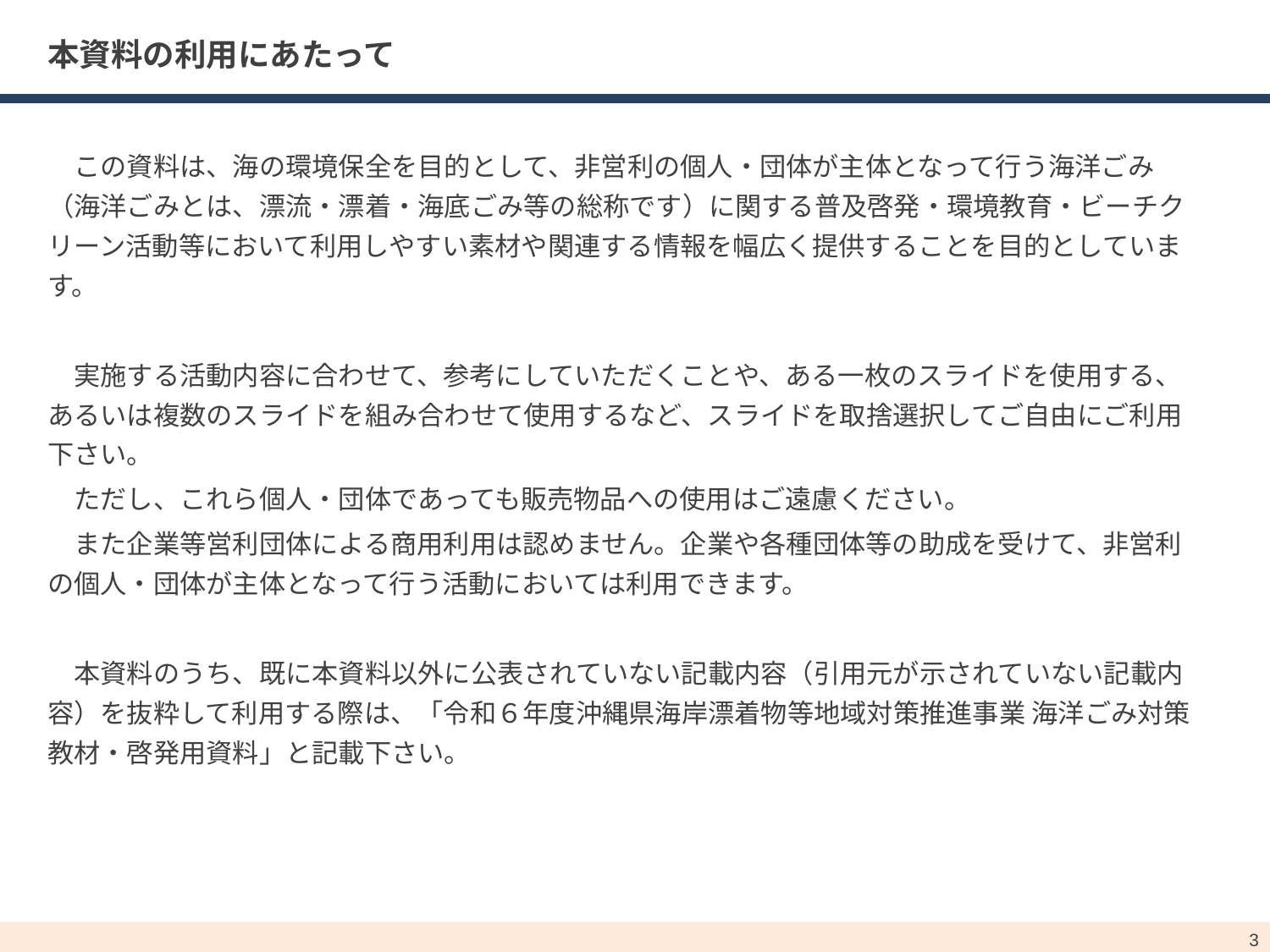

# 本資料の利用にあたって
　この資料は、海の環境保全を目的として、非営利の個人・団体が主体となって行う海洋ごみ（海洋ごみとは、漂流・漂着・海底ごみ等の総称です）に関する普及啓発・環境教育・ビーチクリーン活動等において利用しやすい素材や関連する情報を幅広く提供することを目的としています。

　実施する活動内容に合わせて、参考にしていただくことや、ある一枚のスライドを使用する、あるいは複数のスライドを組み合わせて使用するなど、スライドを取捨選択してご自由にご利用下さい。
　ただし、これら個人・団体であっても販売物品への使用はご遠慮ください。
　また企業等営利団体による商用利用は認めません。企業や各種団体等の助成を受けて、非営利の個人・団体が主体となって行う活動においては利用できます。

　本資料のうち、既に本資料以外に公表されていない記載内容（引用元が示されていない記載内容）を抜粋して利用する際は、「令和６年度沖縄県海岸漂着物等地域対策推進事業 海洋ごみ対策教材・啓発用資料」と記載下さい。